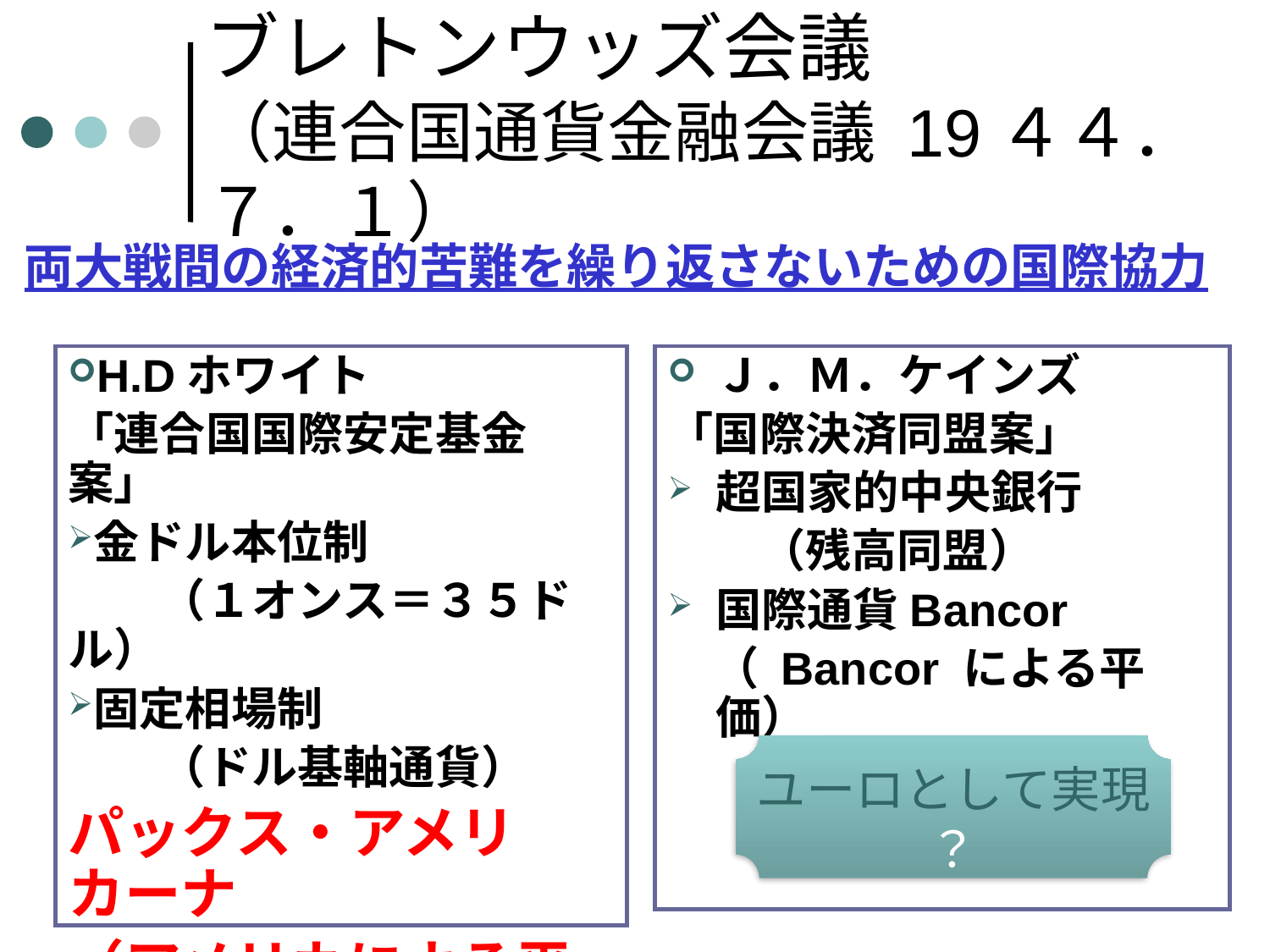

# ブレトンウッズ会議 （連合国通貨金融会議 19４４．７．１）
両大戦間の経済的苦難を繰り返さないための国際協力
H.Dホワイト
「連合国国際安定基金案」
金ドル本位制
　　（１オンス＝３５ドル）
固定相場制
　　（ドル基軸通貨）
パックス・アメリカーナ
（アメリカによる平和）⇒アメリカのヘゲモニー獲得
Ｊ．Ｍ．ケインズ
「国際決済同盟案」
超国家的中央銀行
　　（残高同盟）
国際通貨Bancor
　（ Bancor による平価）

ユーロとして実現
？